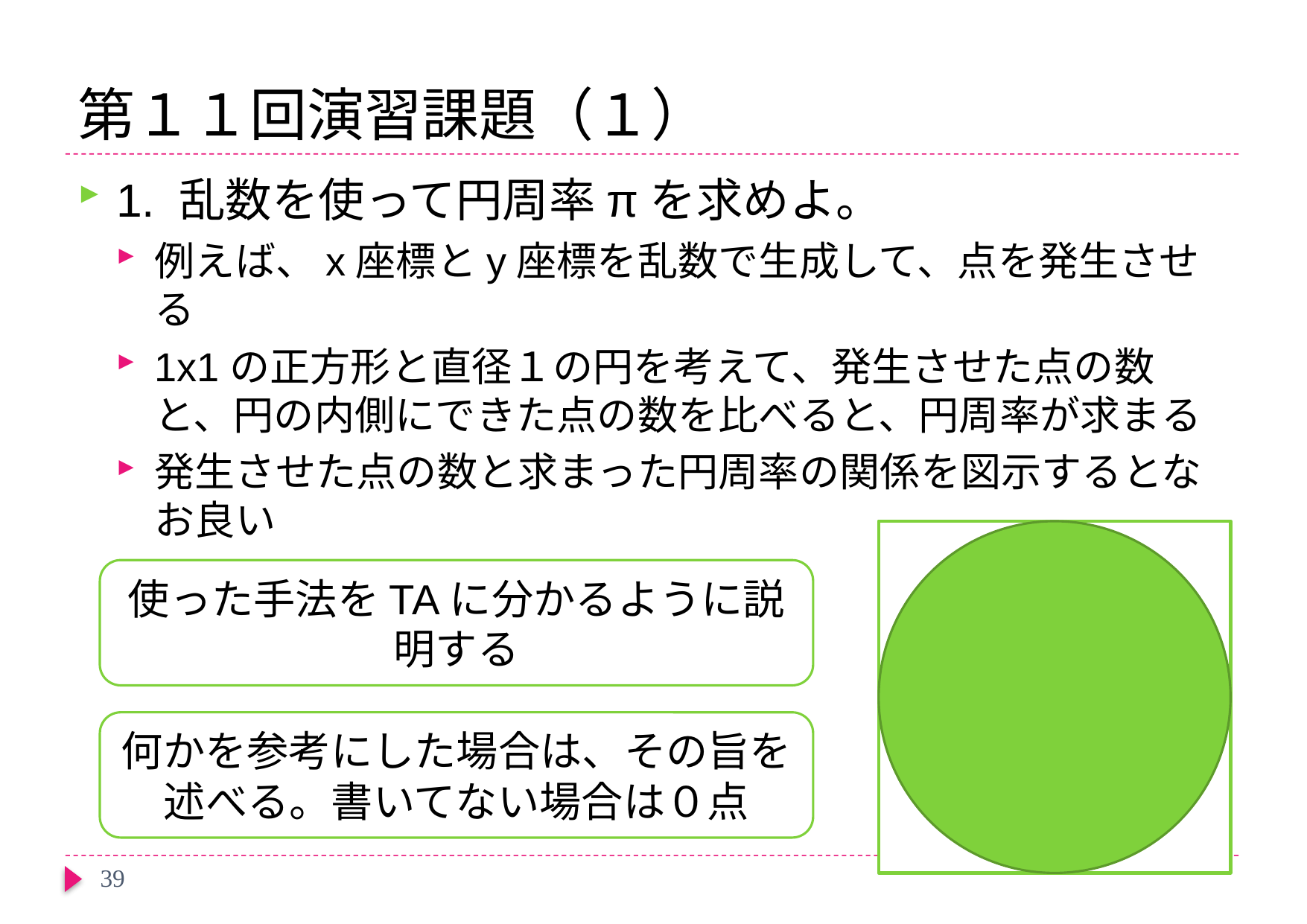

# 第１１回演習課題（１）
1. 乱数を使って円周率πを求めよ。
例えば、x座標とy座標を乱数で生成して、点を発生させる
1x1の正方形と直径１の円を考えて、発生させた点の数と、円の内側にできた点の数を比べると、円周率が求まる
発生させた点の数と求まった円周率の関係を図示するとなお良い

使った手法をTAに分かるように説明する
何かを参考にした場合は、その旨を述べる。書いてない場合は０点
39